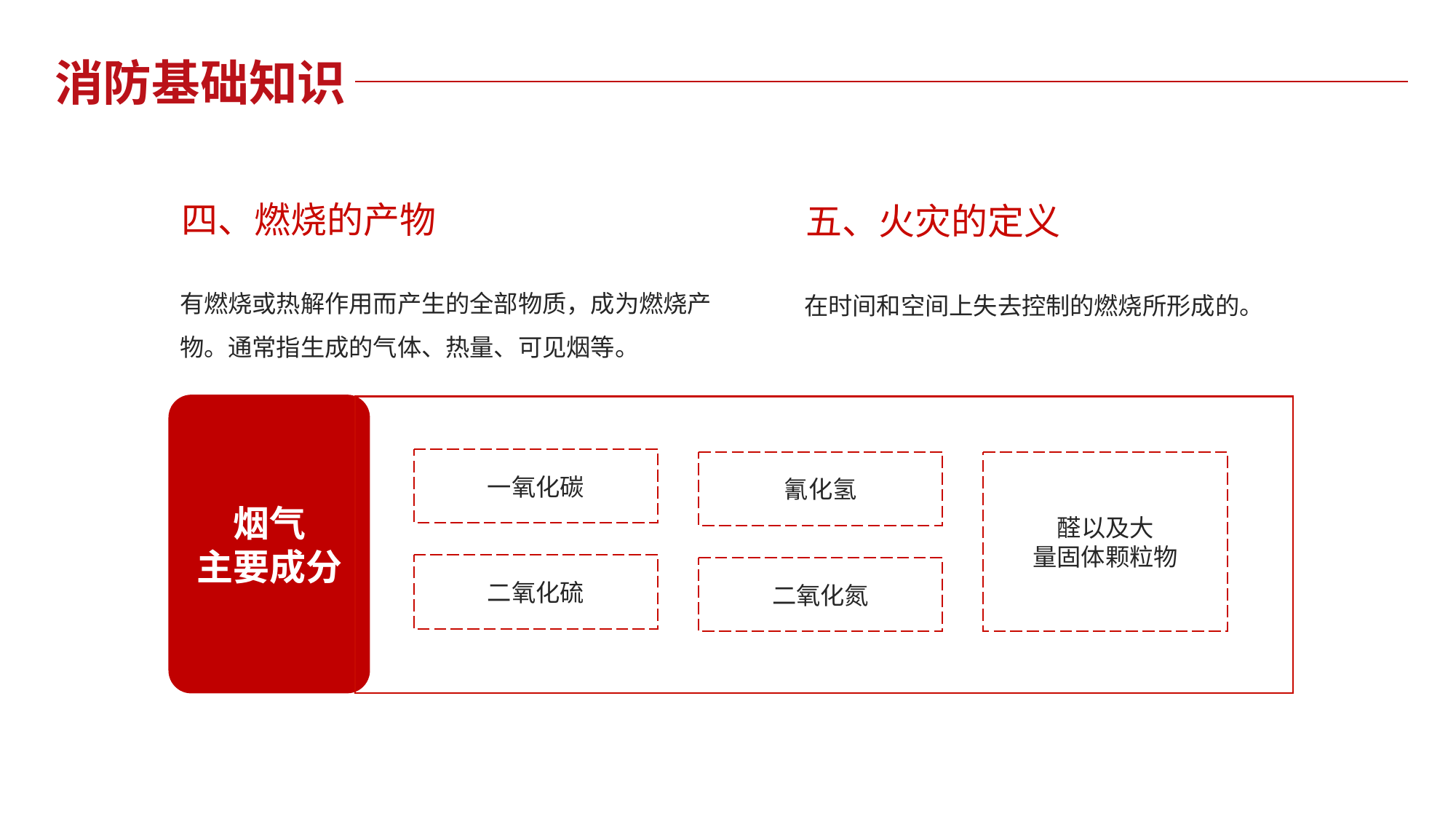

消防基础知识
四、燃烧的产物
五、火灾的定义
有燃烧或热解作用而产生的全部物质，成为燃烧产物。通常指生成的气体、热量、可见烟等。
在时间和空间上失去控制的燃烧所形成的。
烟气
主要成分

一氧化碳
氰化氢
醛以及大
量固体颗粒物
二氧化硫
二氧化氮